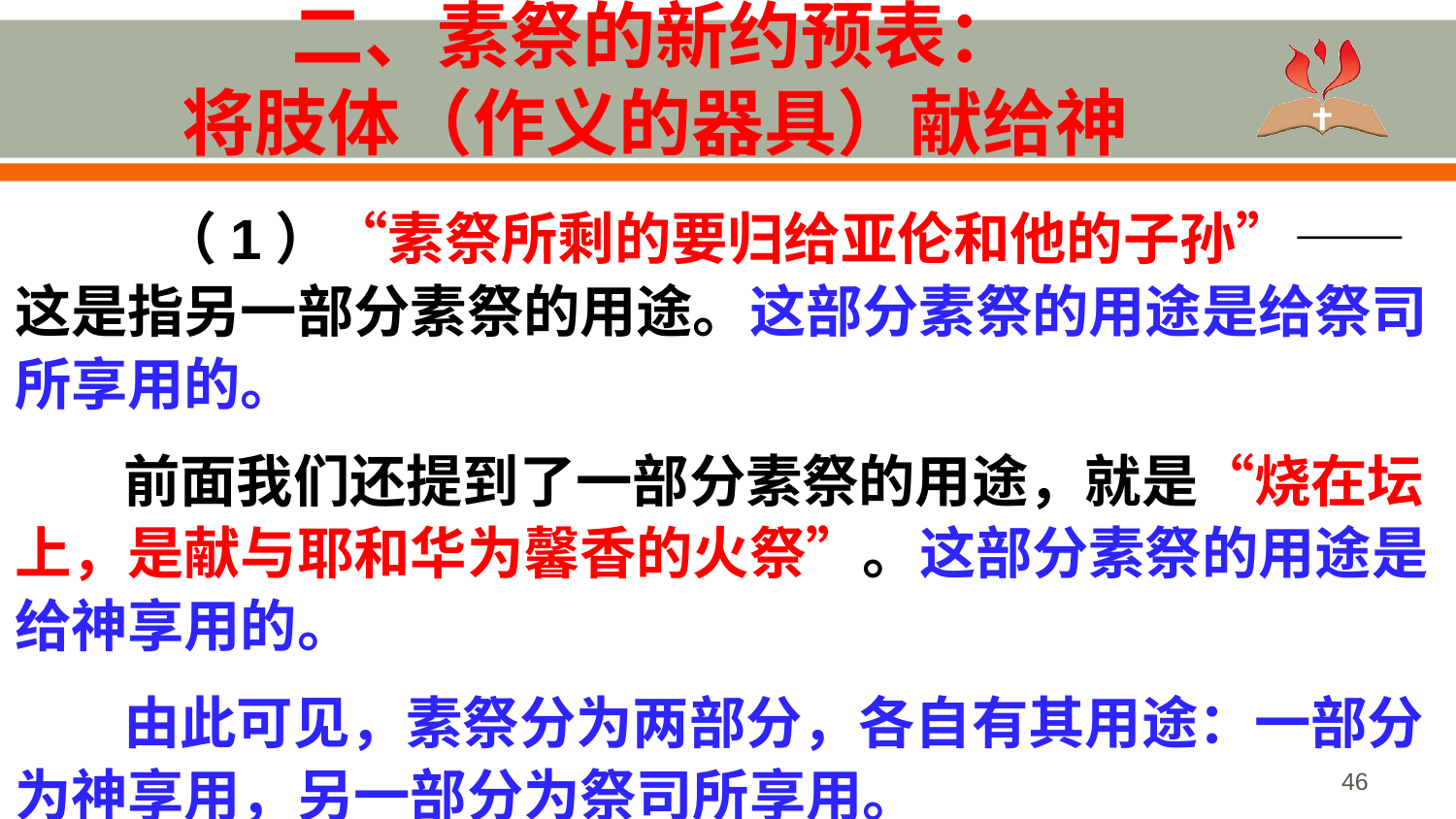

# 二、素祭的新约预表： 将肢体（作义的器具）献给神
	（1）“素祭所剩的要归给亚伦和他的子孙”——这是指另一部分素祭的用途。这部分素祭的用途是给祭司所享用的。
前面我们还提到了一部分素祭的用途，就是“烧在坛上，是献与耶和华为馨香的火祭”。这部分素祭的用途是给神享用的。
由此可见，素祭分为两部分，各自有其用途：一部分为神享用，另一部分为祭司所享用。

46